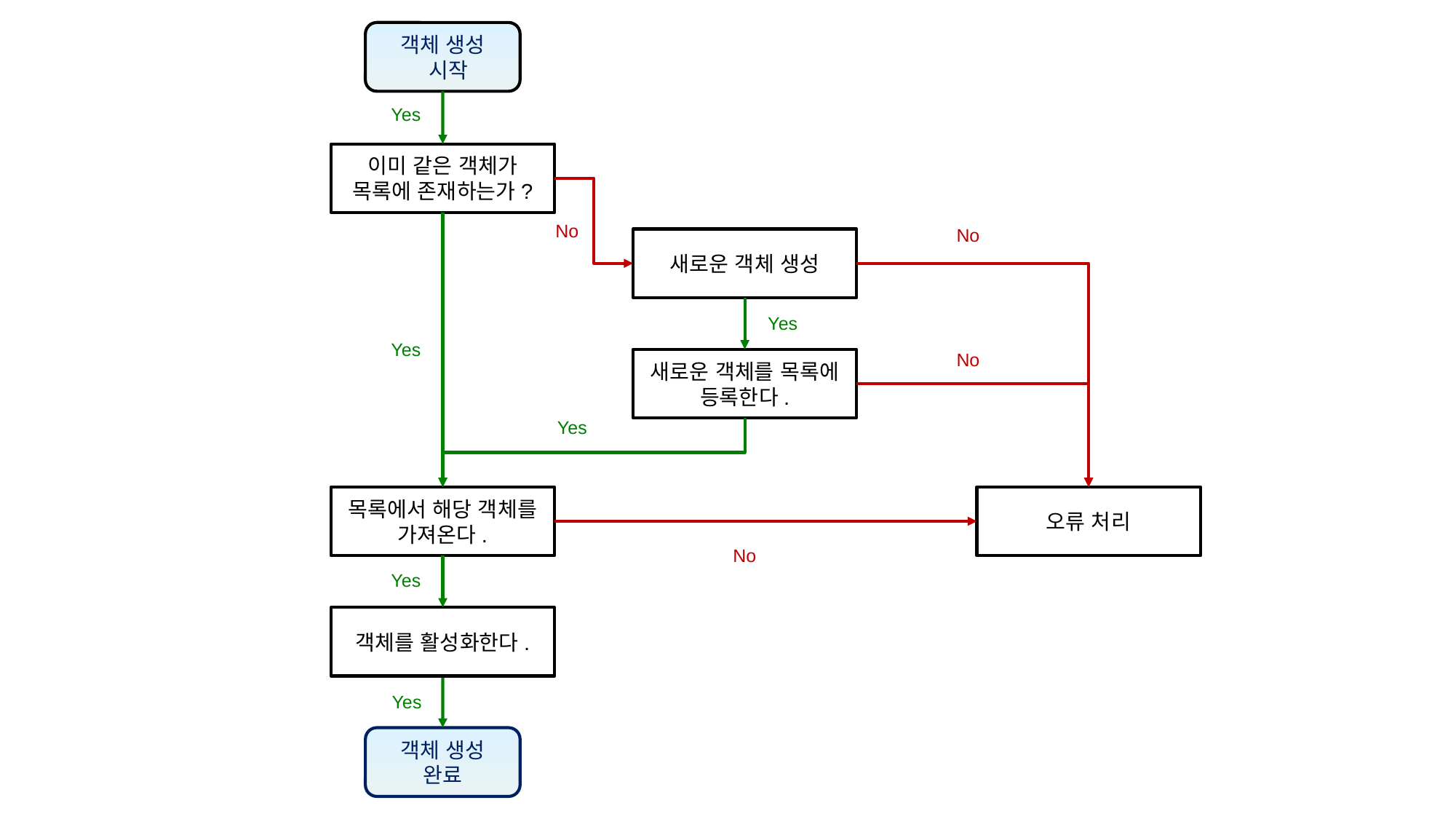

객체 생성
 시작
Yes
이미 같은 객체가 목록에 존재하는가?
No
No
새로운 객체 생성
Yes
Yes
No
새로운 객체를 목록에 등록한다.
Yes
목록에서 해당 객체를 가져온다.
오류 처리
No
Yes
객체를 활성화한다.
Yes
객체 생성
완료